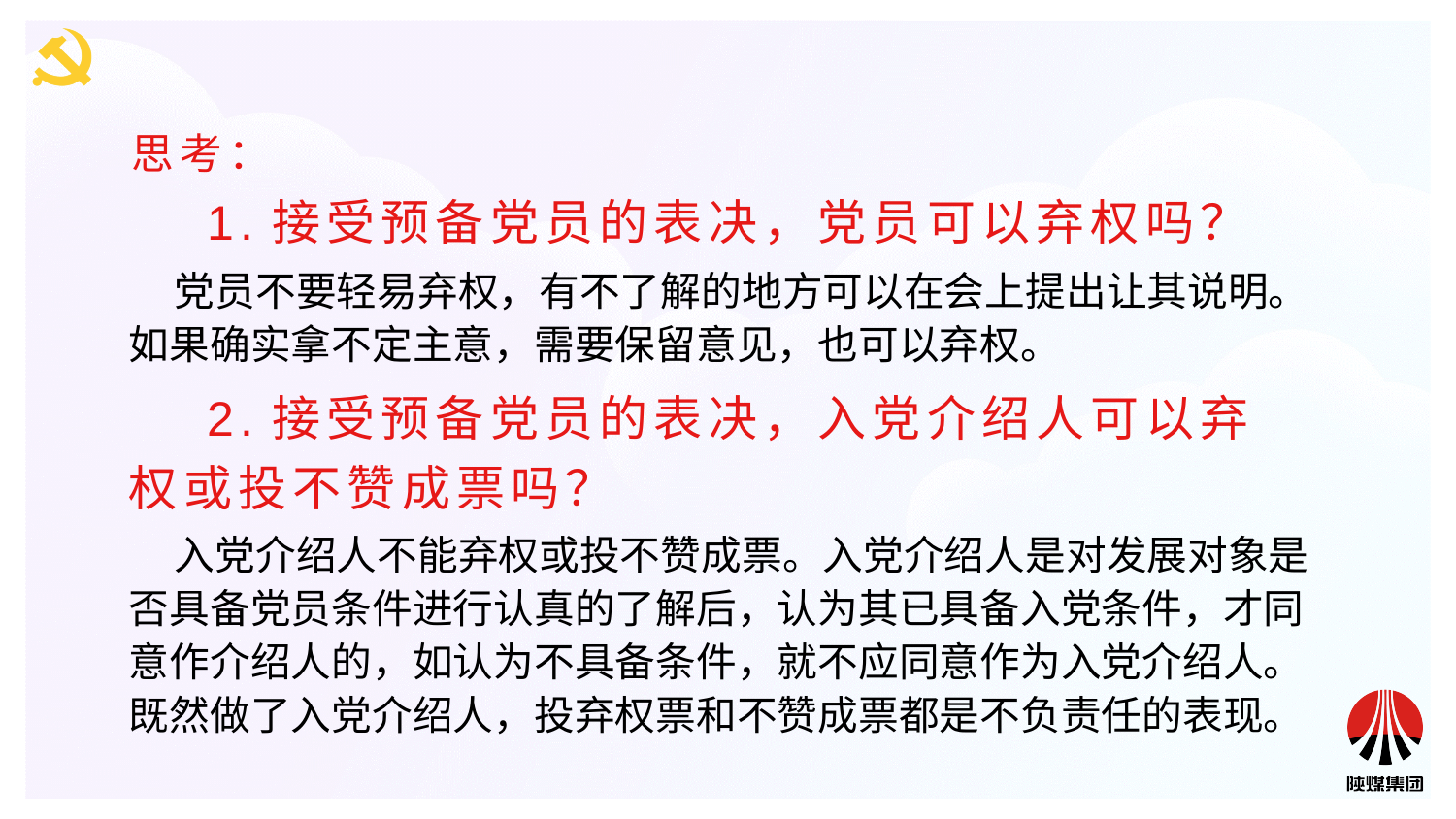

思考：
   1.接受预备党员的表决，党员可以弃权吗？
    党员不要轻易弃权，有不了解的地方可以在会上提出让其说明。如果确实拿不定主意，需要保留意见，也可以弃权。
    2.接受预备党员的表决，入党介绍人可以弃权或投不赞成票吗？
    入党介绍人不能弃权或投不赞成票。入党介绍人是对发展对象是否具备党员条件进行认真的了解后，认为其已具备入党条件，才同意作介绍人的，如认为不具备条件，就不应同意作为入党介绍人。既然做了入党介绍人，投弃权票和不赞成票都是不负责任的表现。